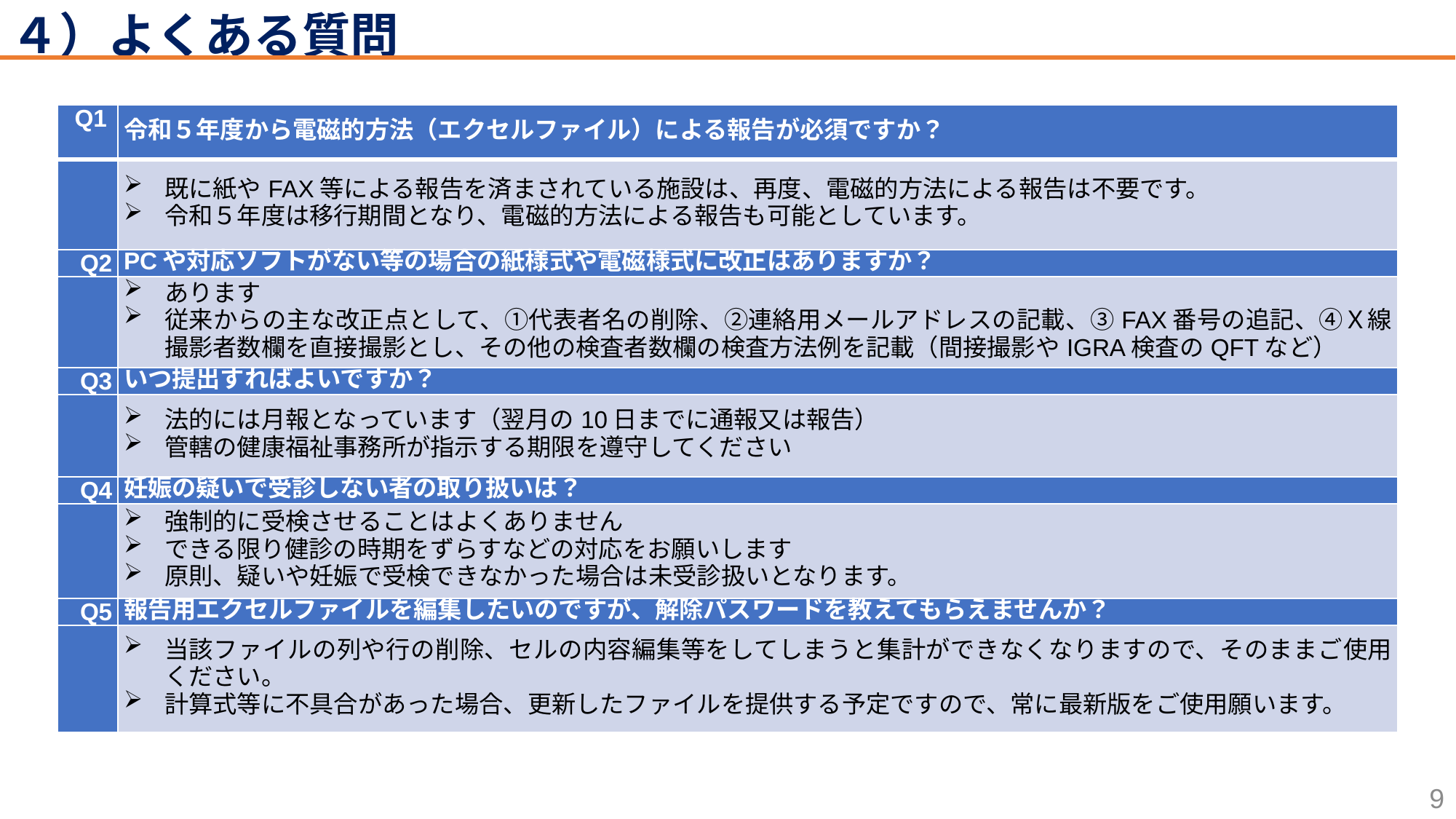

４）よくある質問
| Q1 | 令和５年度から電磁的方法（エクセルファイル）による報告が必須ですか？ |
| --- | --- |
|  | 既に紙やFAX等による報告を済まされている施設は、再度、電磁的方法による報告は不要です。 令和５年度は移行期間となり、電磁的方法による報告も可能としています。 |
| Q2 | PCや対応ソフトがない等の場合の紙様式や電磁様式に改正はありますか？ |
|  | あります 従来からの主な改正点として、①代表者名の削除、②連絡用メールアドレスの記載、③FAX番号の追記、④Ｘ線撮影者数欄を直接撮影とし、その他の検査者数欄の検査方法例を記載（間接撮影やIGRA検査のQFTなど） |
| Q3 | いつ提出すればよいですか？ |
|  | 法的には月報となっています（翌月の10日までに通報又は報告） 管轄の健康福祉事務所が指示する期限を遵守してください |
| Q4 | 妊娠の疑いで受診しない者の取り扱いは？ |
|  | 強制的に受検させることはよくありません できる限り健診の時期をずらすなどの対応をお願いします 原則、疑いや妊娠で受検できなかった場合は未受診扱いとなります。 |
| Q5 | 報告用エクセルファイルを編集したいのですが、解除パスワードを教えてもらえませんか？ |
|  | 当該ファイルの列や行の削除、セルの内容編集等をしてしまうと集計ができなくなりますので、そのままご使用ください。 計算式等に不具合があった場合、更新したファイルを提供する予定ですので、常に最新版をご使用願います。 |
9